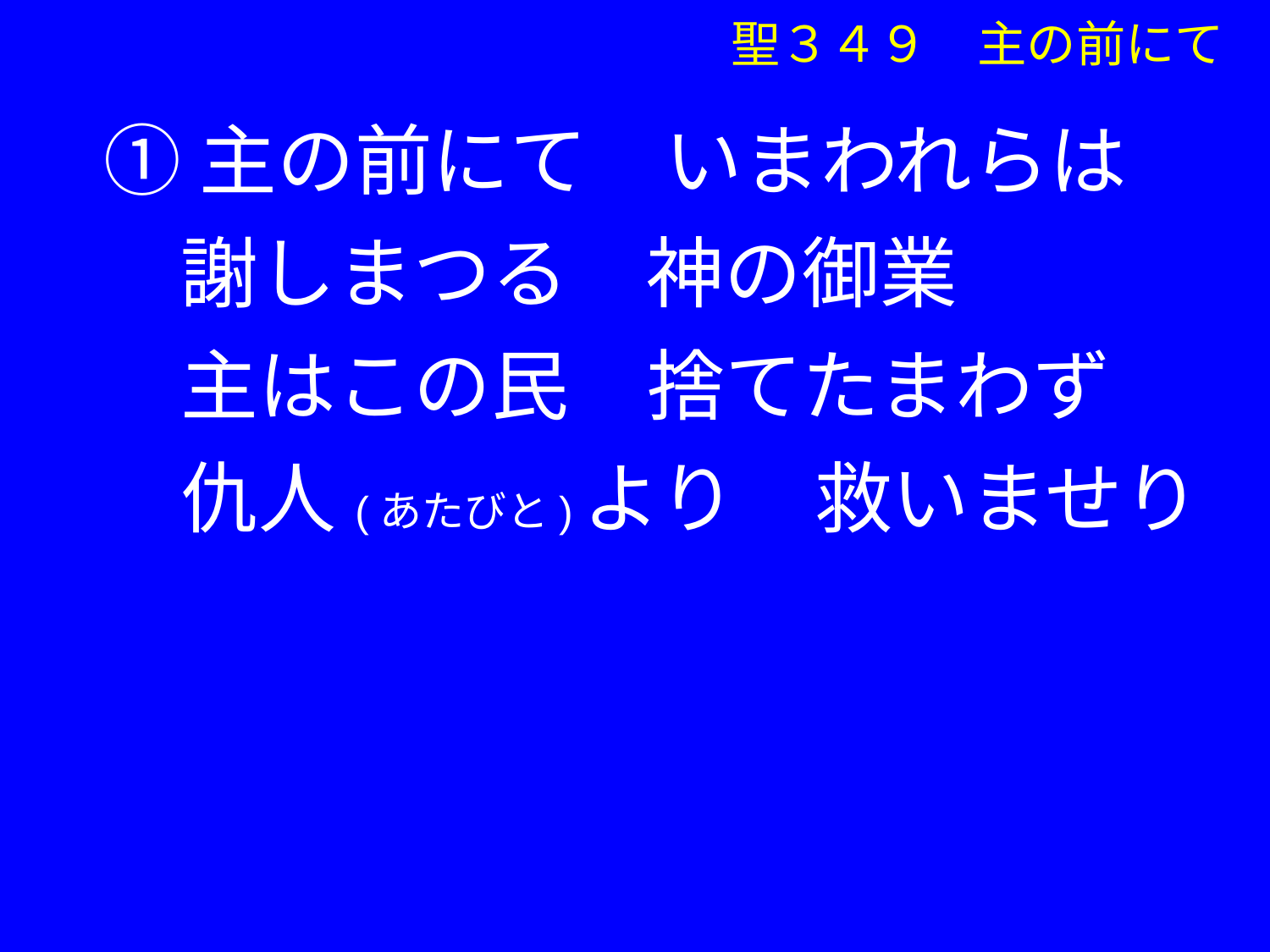

①主の前にて　いまわれらは
　謝しまつる　神の御業
　主はこの民　捨てたまわず
　仇人(あたびと)より　救いませり
聖３４９　主の前にて